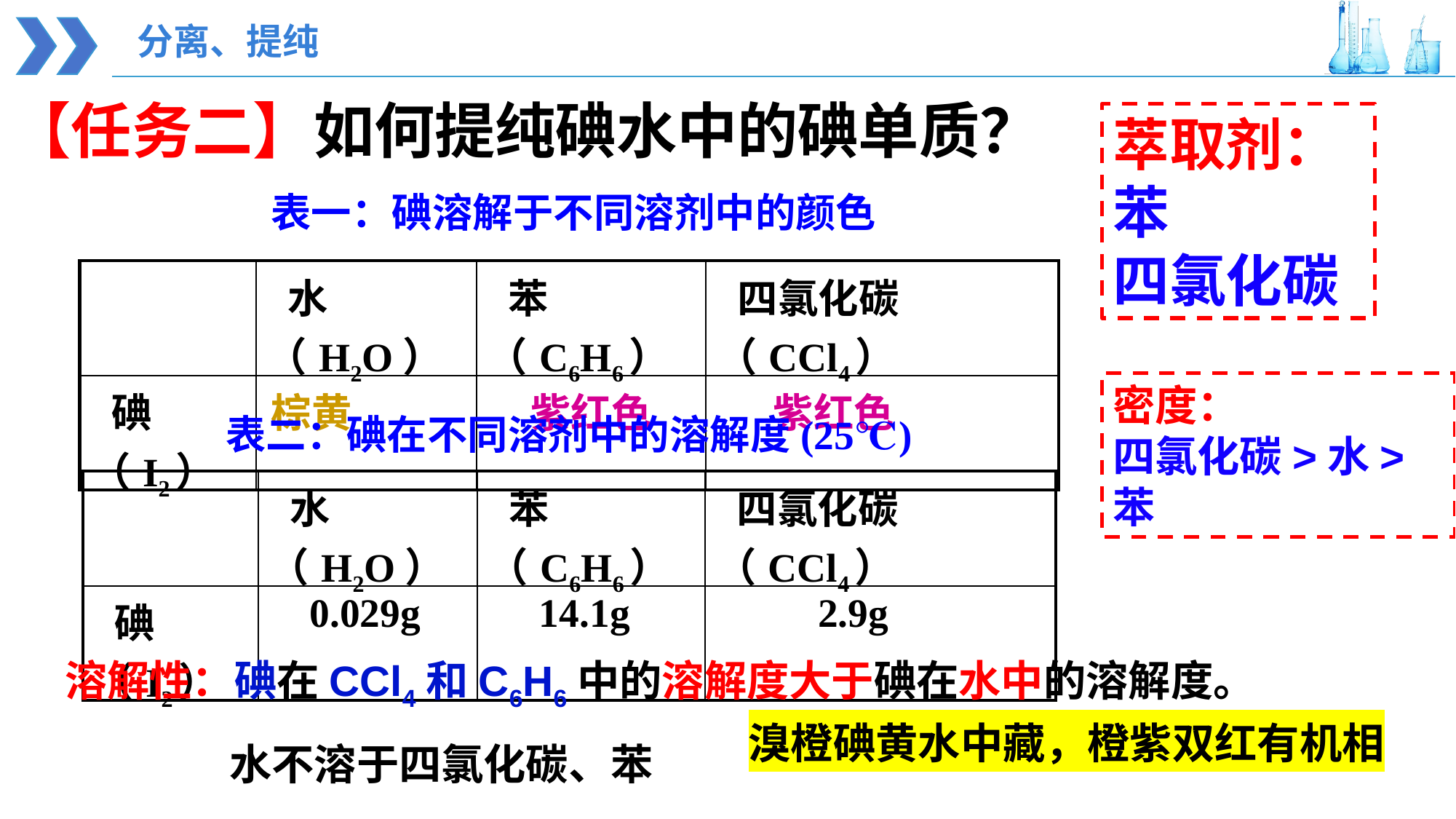

分离、提纯
【任务二】如何提纯碘水中的碘单质？
萃取剂：
苯
四氯化碳
表一：碘溶解于不同溶剂中的颜色
|  | 水（H2O） | 苯（C6H6） | 四氯化碳 （CCl4） |
| --- | --- | --- | --- |
| 碘（I2） | 棕黄 | 紫红色 | 紫红色 |
密度：
四氯化碳>水>苯
表二：碘在不同溶剂中的溶解度(25℃)
|  | 水（H2O） | 苯（C6H6） | 四氯化碳 （CCl4） |
| --- | --- | --- | --- |
| 碘（I2） | 0.029g | 14.1g | 2.9g |
溶解性：碘在CCl4和C6H6中的溶解度大于碘在水中的溶解度。
                水不溶于四氯化碳、苯
溴橙碘黄水中藏，橙紫双红有机相